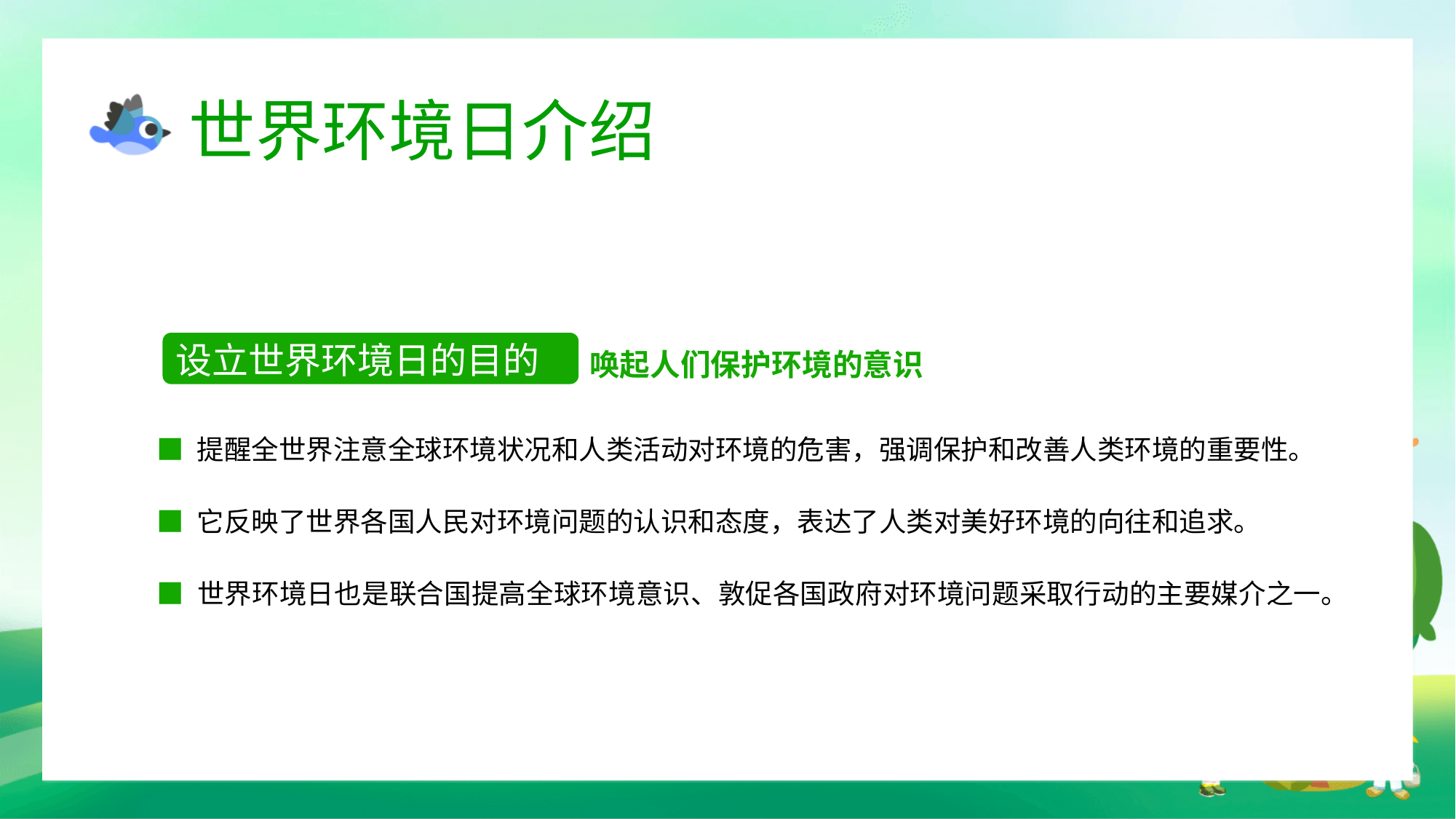

唤起人们保护环境的意识
设立世界环境日的目的
■ 提醒全世界注意全球环境状况和人类活动对环境的危害，强调保护和改善人类环境的重要性。
■ 它反映了世界各国人民对环境问题的认识和态度，表达了人类对美好环境的向往和追求。
■ 世界环境日也是联合国提高全球环境意识、敦促各国政府对环境问题采取行动的主要媒介之一。